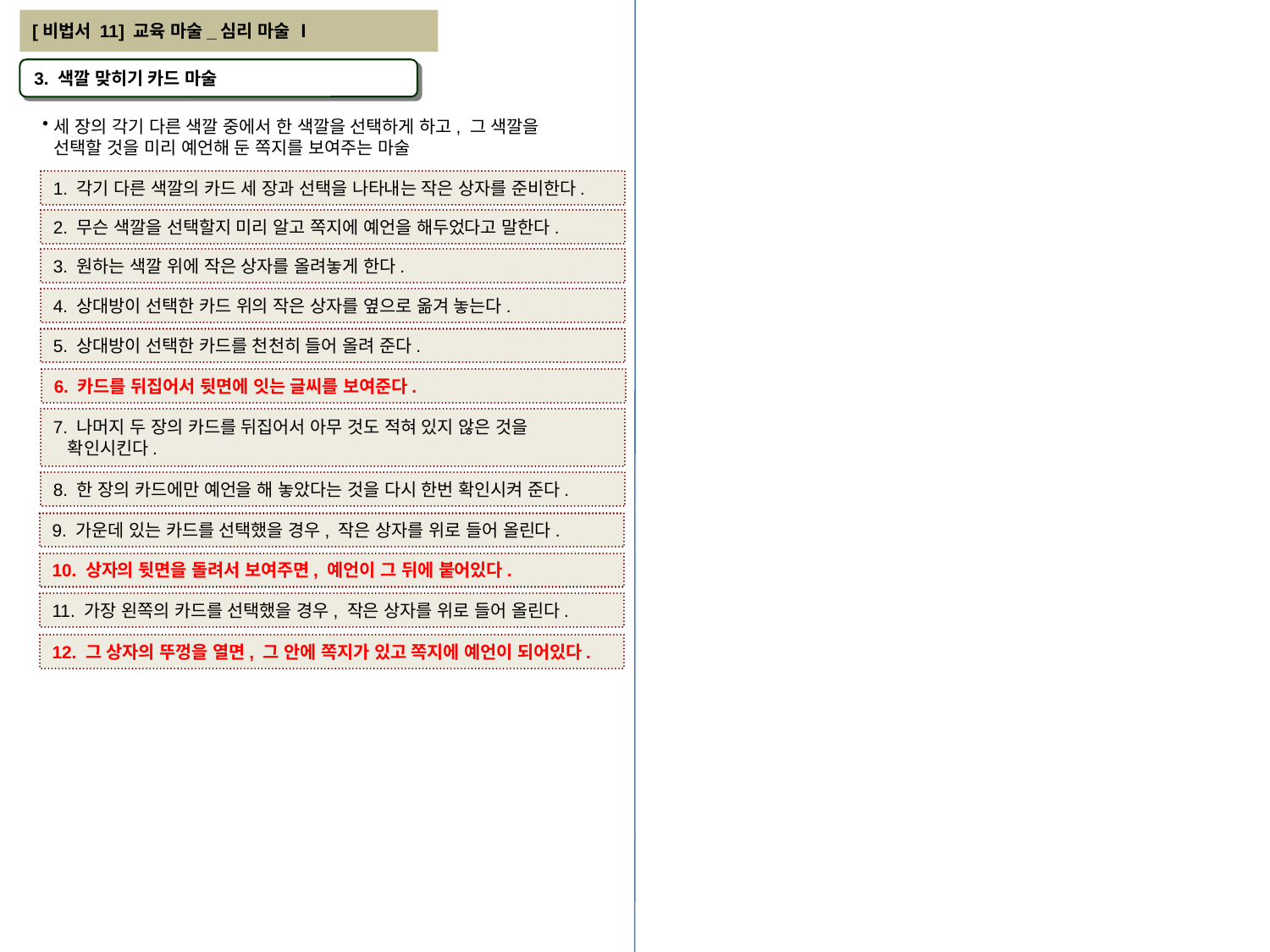

[비법서 11] 교육 마술_심리 마술 Ⅰ
3. 색깔 맞히기 카드 마술
세 장의 각기 다른 색깔 중에서 한 색깔을 선택하게 하고, 그 색깔을
선택할 것을 미리 예언해 둔 쪽지를 보여주는 마술
1. 각기 다른 색깔의 카드 세 장과 선택을 나타내는 작은 상자를 준비한다.
2. 무슨 색깔을 선택할지 미리 알고 쪽지에 예언을 해두었다고 말한다.
3. 원하는 색깔 위에 작은 상자를 올려놓게 한다.
4. 상대방이 선택한 카드 위의 작은 상자를 옆으로 옮겨 놓는다.
5. 상대방이 선택한 카드를 천천히 들어 올려 준다.
6. 카드를 뒤집어서 뒷면에 잇는 글씨를 보여준다.
7. 나머지 두 장의 카드를 뒤집어서 아무 것도 적혀 있지 않은 것을
   확인시킨다.
8. 한 장의 카드에만 예언을 해 놓았다는 것을 다시 한번 확인시켜 준다.
9. 가운데 있는 카드를 선택했을 경우, 작은 상자를 위로 들어 올린다.
10. 상자의 뒷면을 돌려서 보여주면, 예언이 그 뒤에 붙어있다.
11. 가장 왼쪽의 카드를 선택했을 경우, 작은 상자를 위로 들어 올린다.
12. 그 상자의 뚜껑을 열면, 그 안에 쪽지가 있고 쪽지에 예언이 되어있다.